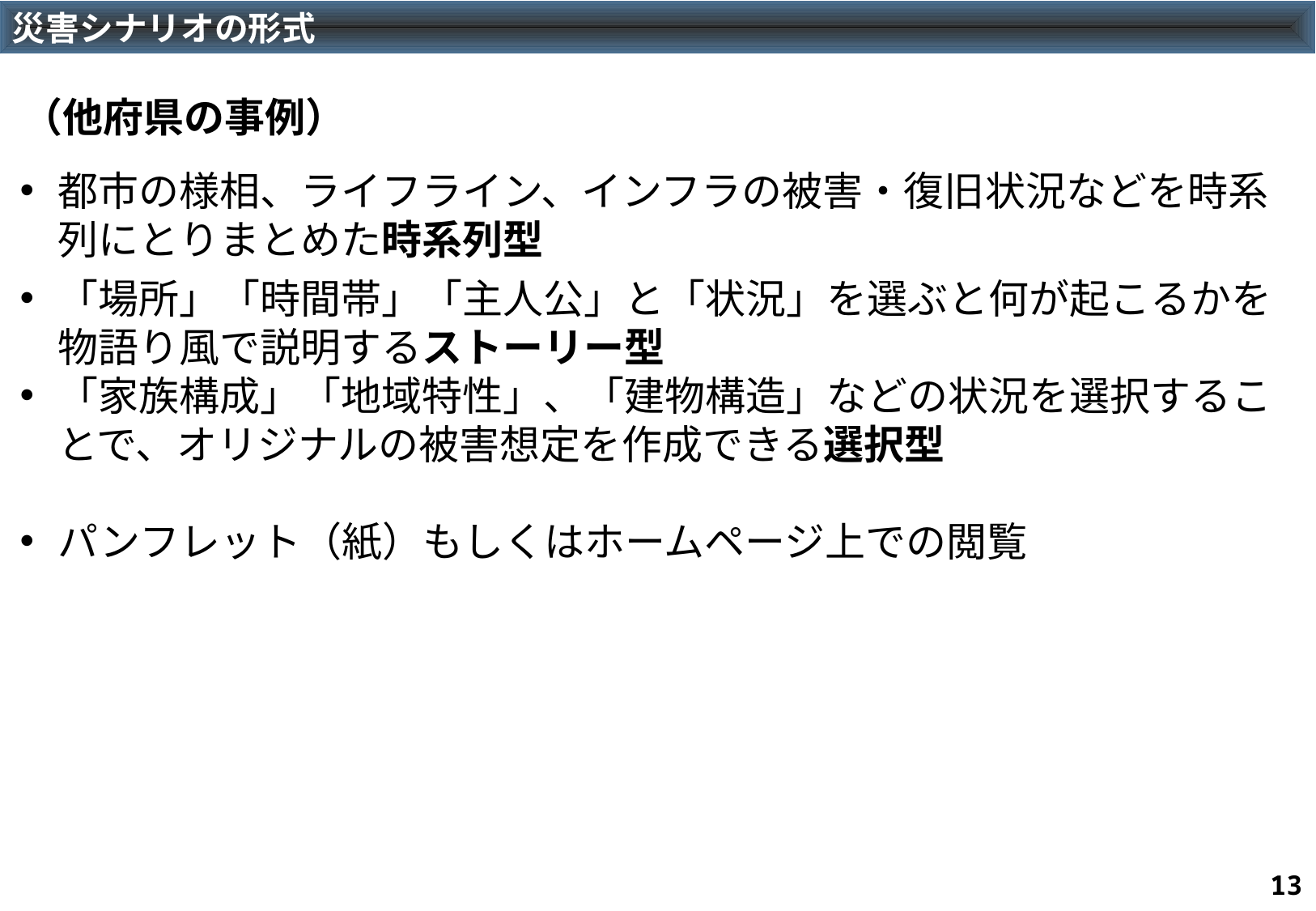

災害シナリオの形式
（他府県の事例）
都市の様相、ライフライン、インフラの被害・復旧状況などを時系列にとりまとめた時系列型
「場所」「時間帯」「主人公」と「状況」を選ぶと何が起こるかを物語り風で説明するストーリー型
「家族構成」「地域特性」、「建物構造」などの状況を選択することで、オリジナルの被害想定を作成できる選択型

パンフレット（紙）もしくはホームページ上での閲覧

13